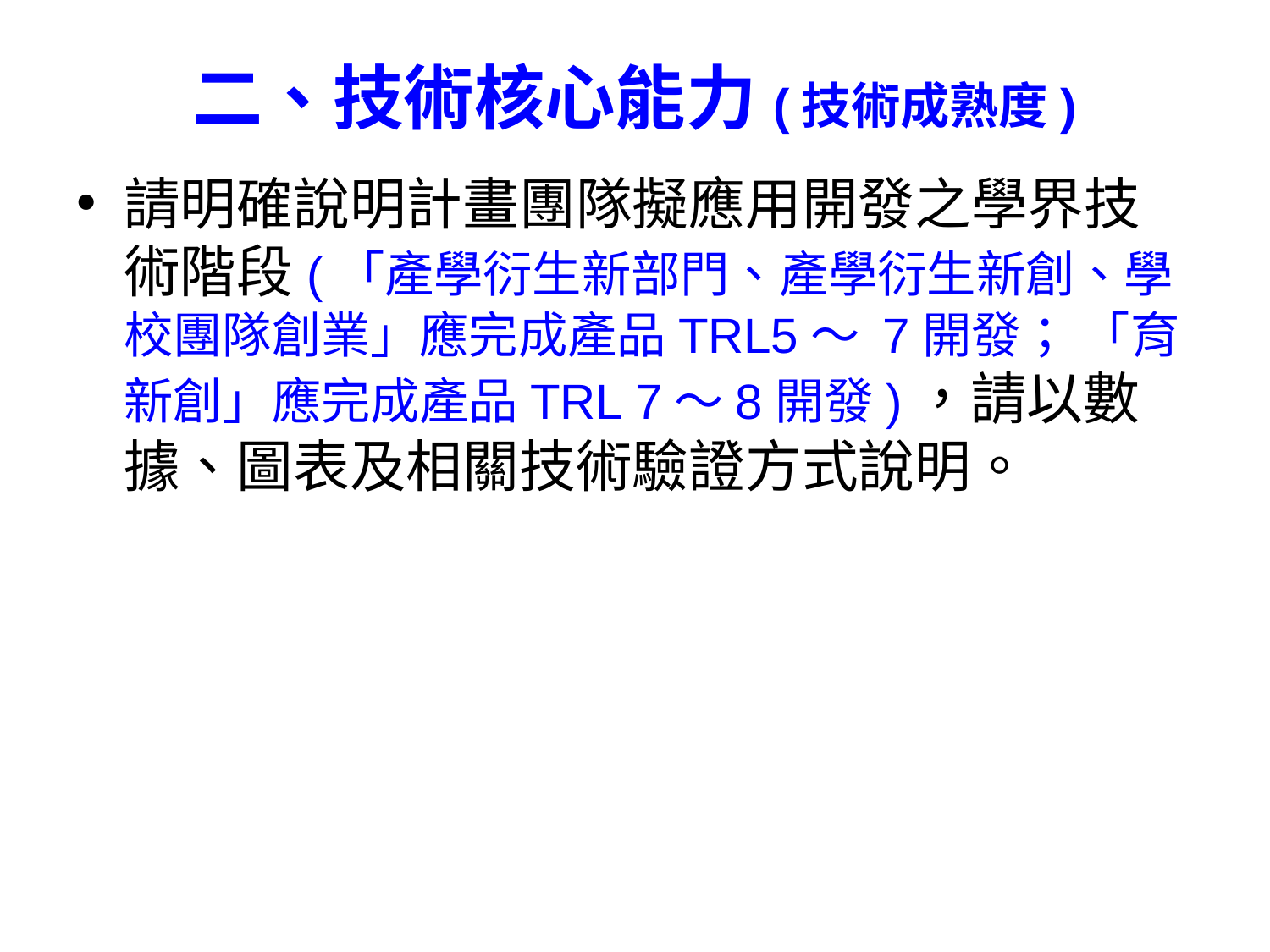

# 二、技術核心能力(技術成熟度)
請明確說明計畫團隊擬應用開發之學界技術階段(「產學衍生新部門、產學衍生新創、學校團隊創業」應完成產品TRL5～ 7開發； 「育新創」應完成產品TRL 7～8開發)，請以數據、圖表及相關技術驗證方式說明。